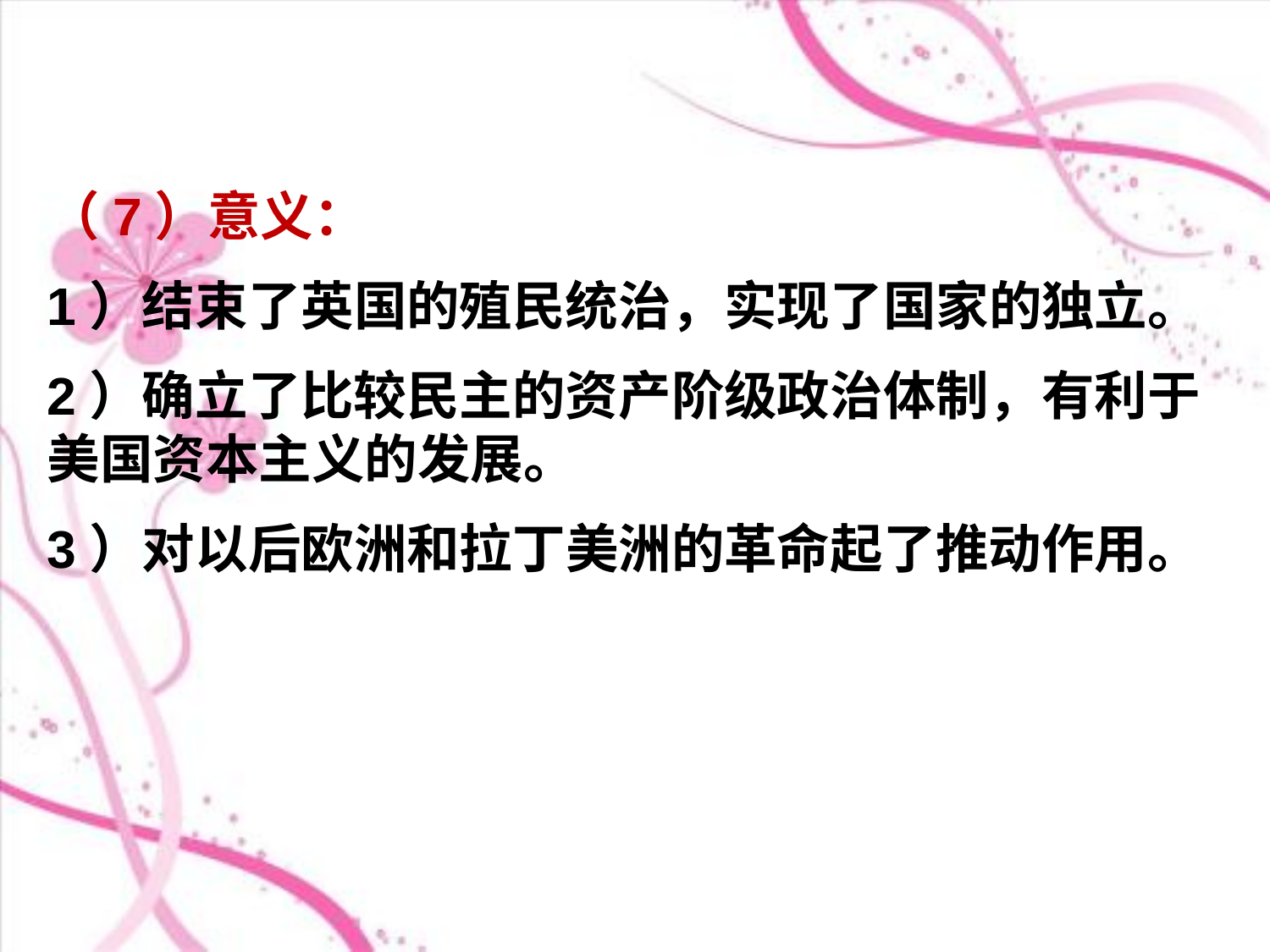

（7）意义：
1）结束了英国的殖民统治，实现了国家的独立。
2）确立了比较民主的资产阶级政治体制，有利于美国资本主义的发展。
3）对以后欧洲和拉丁美洲的革命起了推动作用。